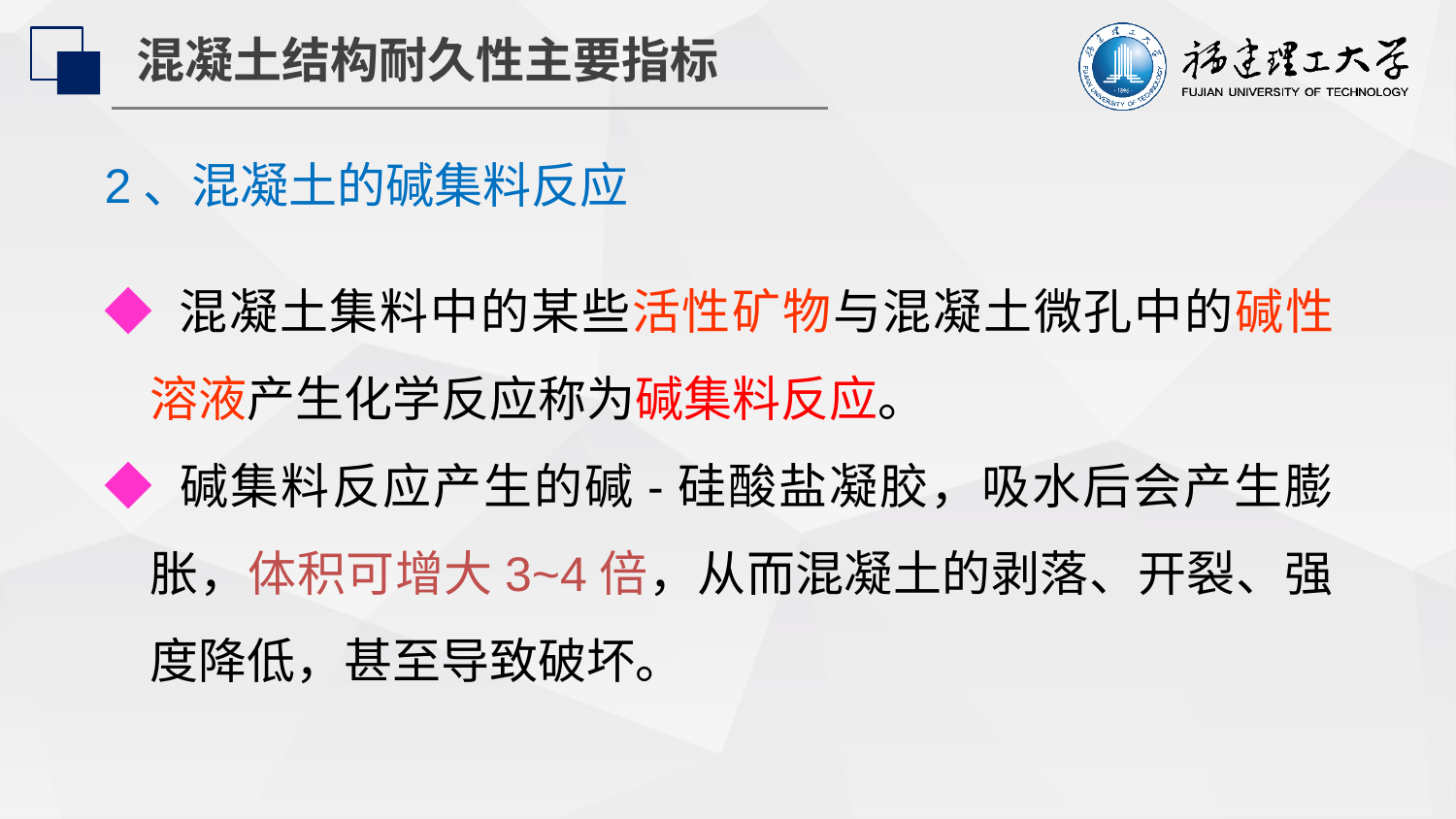

混凝土结构耐久性主要指标
2、混凝土的碱集料反应
◆ 混凝土集料中的某些活性矿物与混凝土微孔中的碱性溶液产生化学反应称为碱集料反应。
◆ 碱集料反应产生的碱-硅酸盐凝胶，吸水后会产生膨胀，体积可增大3~4倍，从而混凝土的剥落、开裂、强度降低，甚至导致破坏。